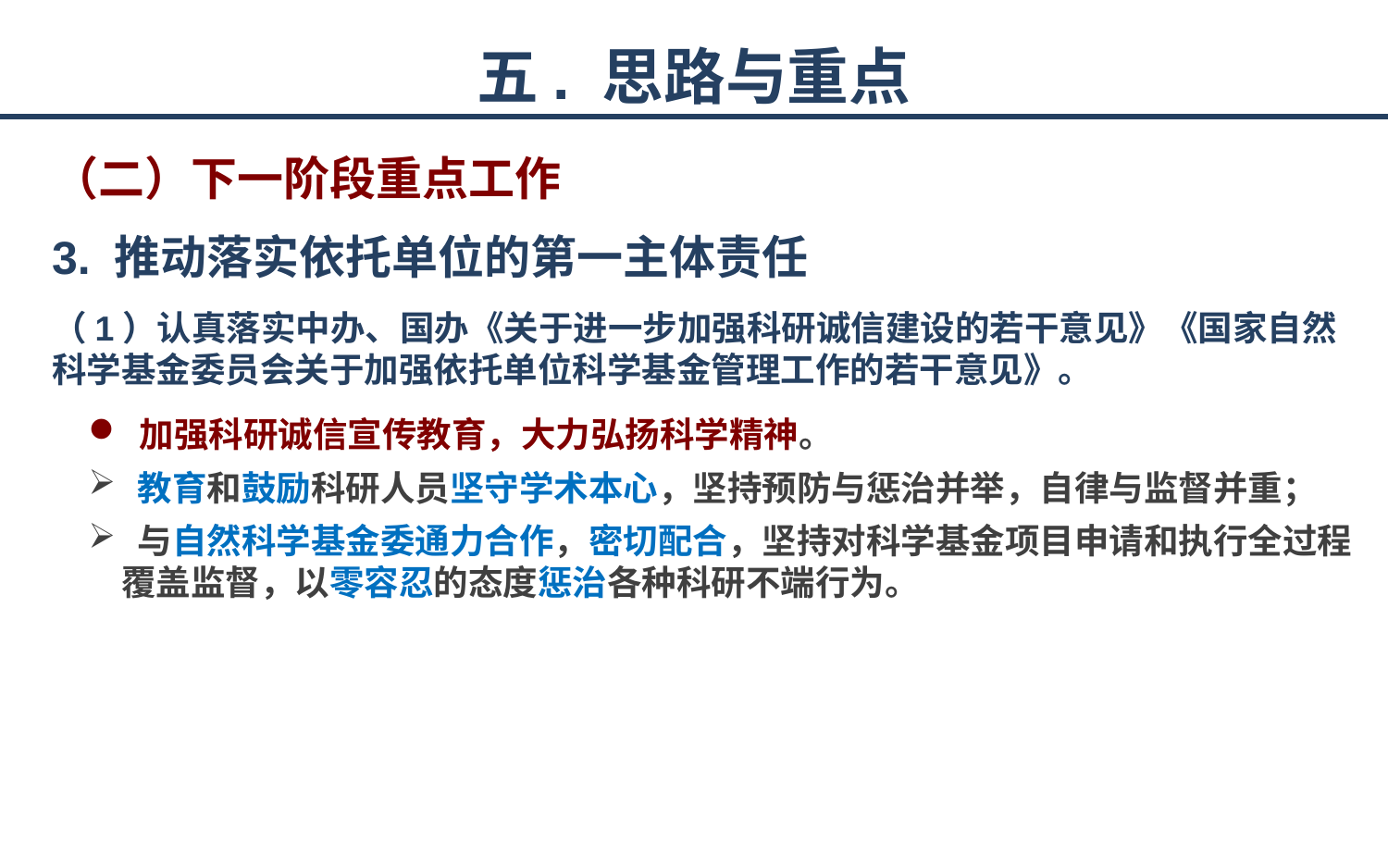

# 五. 思路与重点
（二）下一阶段重点工作
3. 推动落实依托单位的第一主体责任
（1）认真落实中办、国办《关于进一步加强科研诚信建设的若干意见》《国家自然科学基金委员会关于加强依托单位科学基金管理工作的若干意见》。
 加强科研诚信宣传教育，大力弘扬科学精神。
 教育和鼓励科研人员坚守学术本心，坚持预防与惩治并举，自律与监督并重；
 与自然科学基金委通力合作，密切配合，坚持对科学基金项目申请和执行全过程覆盖监督，以零容忍的态度惩治各种科研不端行为。